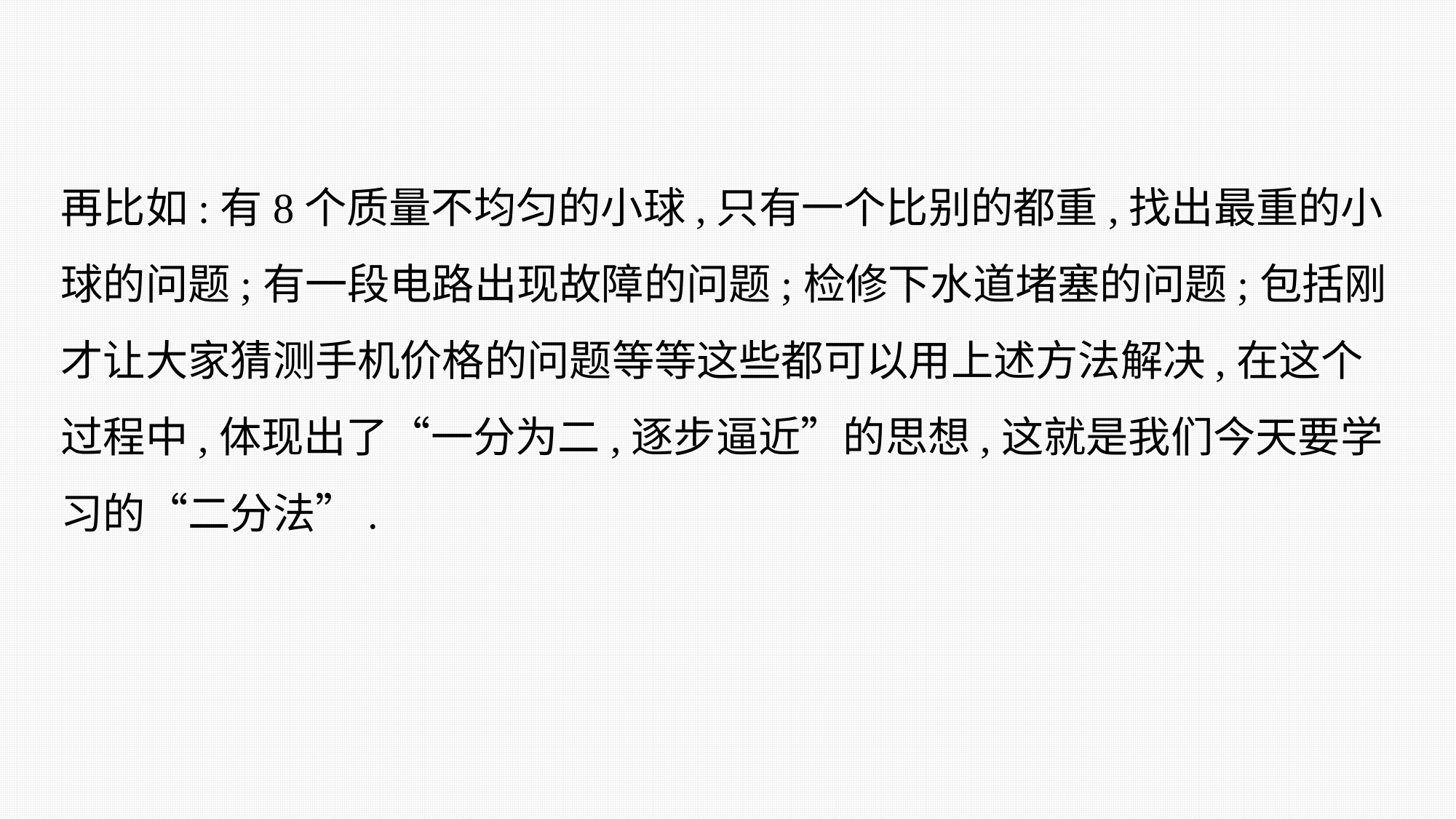

再比如:有8个质量不均匀的小球,只有一个比别的都重,找出最重的小球的问题;有一段电路出现故障的问题;检修下水道堵塞的问题;包括刚才让大家猜测手机价格的问题等等这些都可以用上述方法解决,在这个过程中,体现出了“一分为二,逐步逼近”的思想,这就是我们今天要学习的“二分法”.